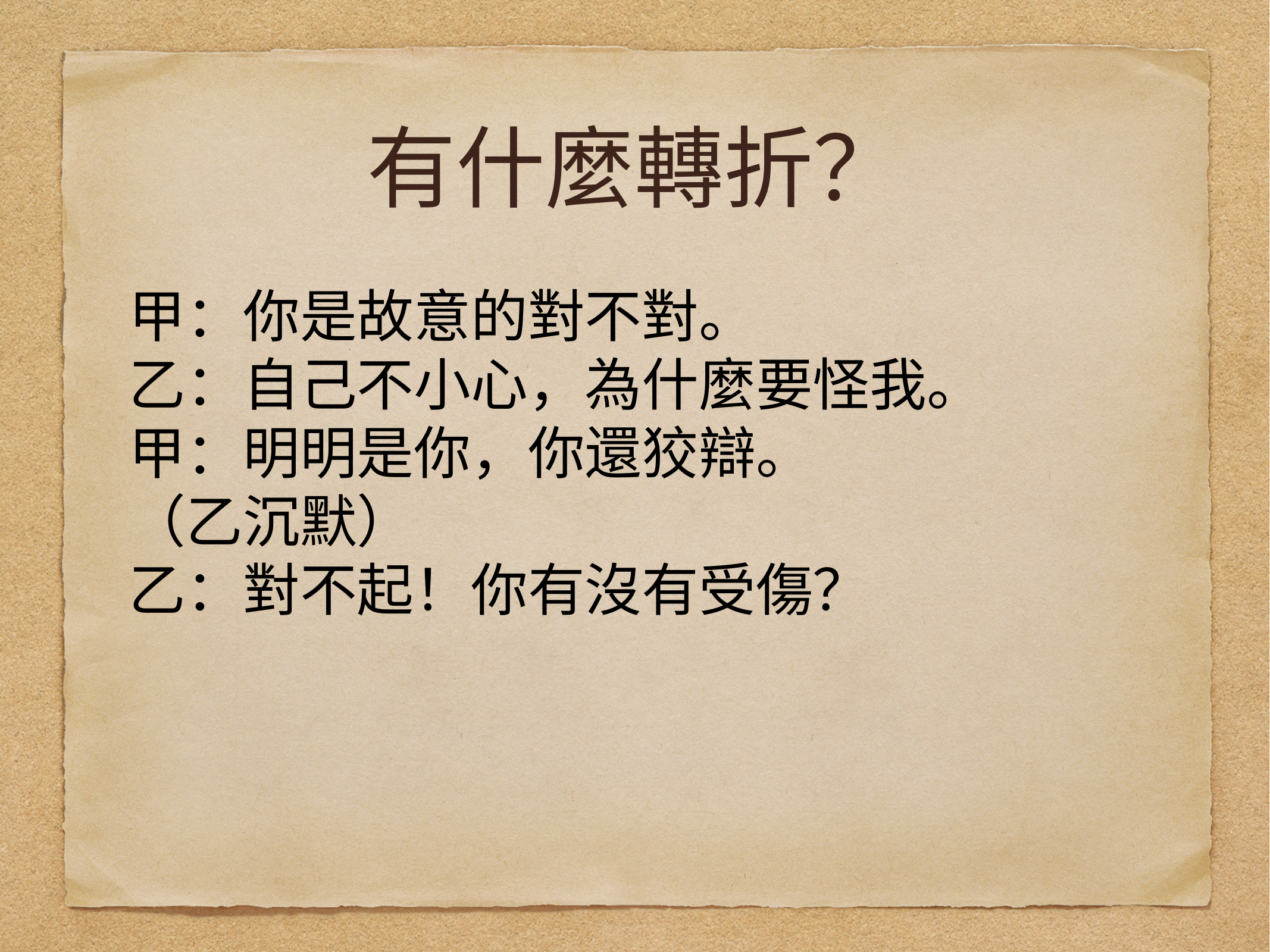

# 有什麼轉折？
甲：你是故意的對不對。
乙：自己不小心，為什麼要怪我。
甲：明明是你，你還狡辯。
（乙沉默）
乙：對不起！你有沒有受傷？